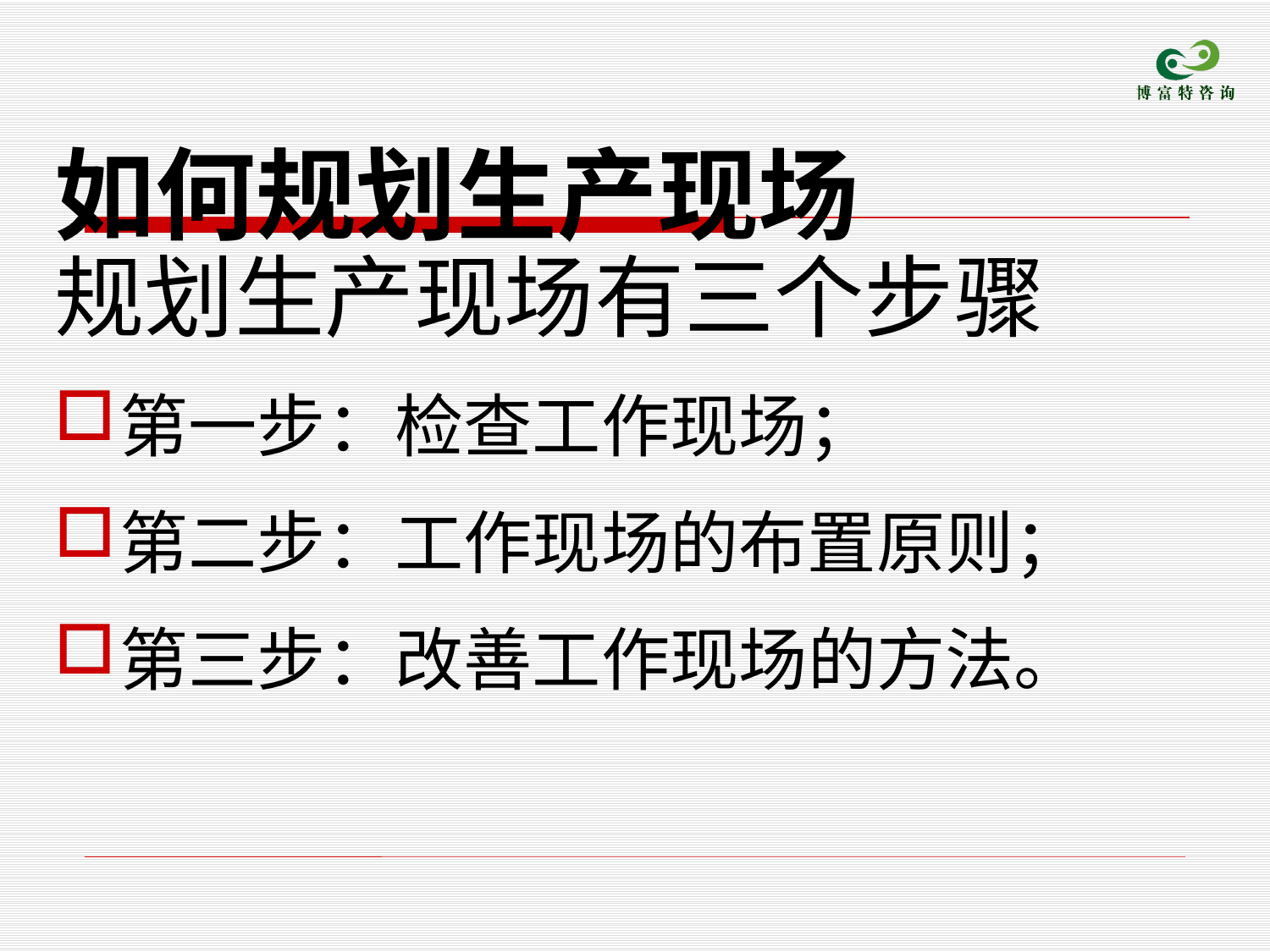

# 如何规划生产现场

规划生产现场有三个步骤
第一步：检查工作现场；
第二步：工作现场的布置原则；
第三步：改善工作现场的方法。
696